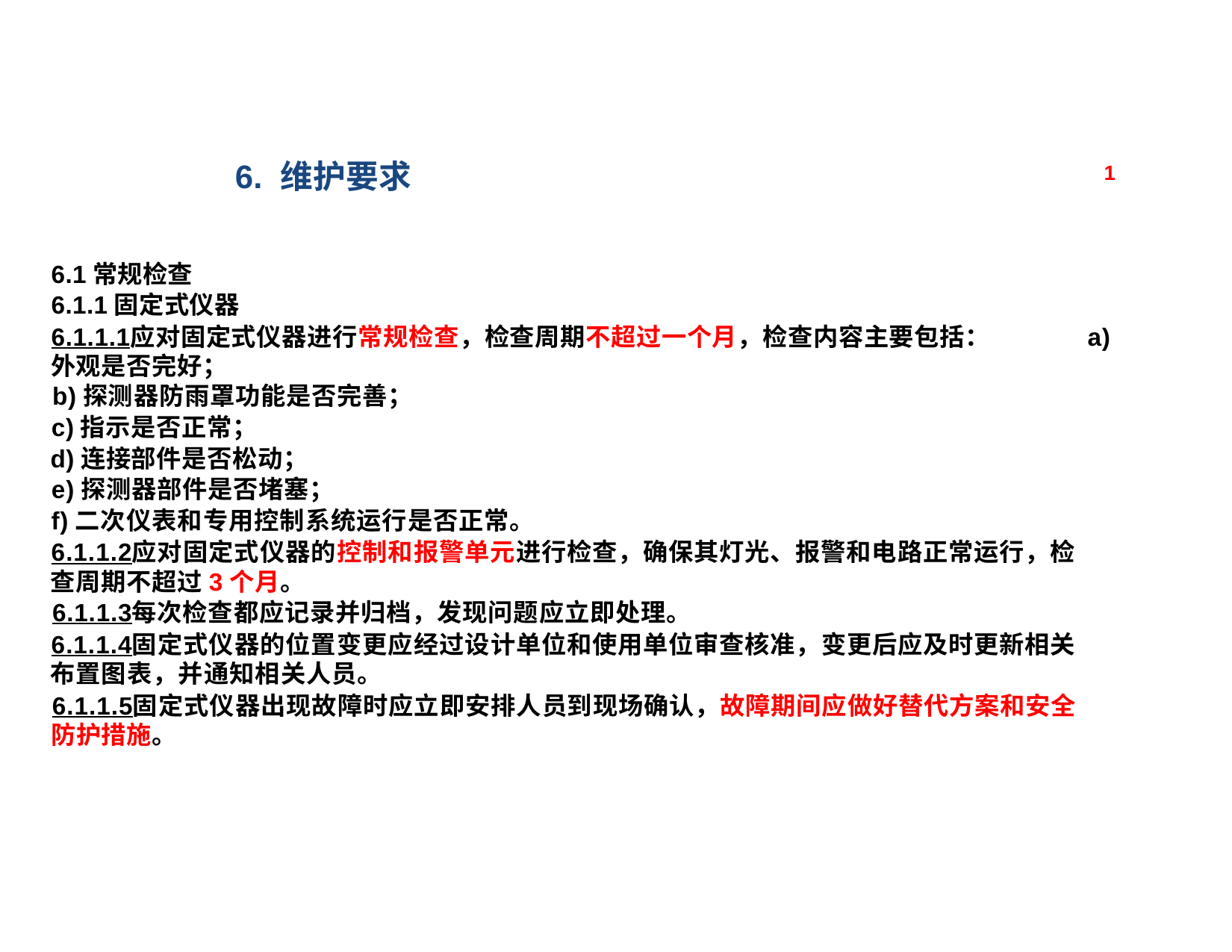

6. 维护要求                                                                                           1

6.1常规检查
6.1.1固定式仪器
6.1.1.1应对固定式仪器进行常规检查，检查周期不超过一个月，检查内容主要包括：               a)外观是否完好；
b)探测器防雨罩功能是否完善；
c)指示是否正常；
d)连接部件是否松动；
e)探测器部件是否堵塞；
f)二次仪表和专用控制系统运行是否正常。
6.1.1.2应对固定式仪器的控制和报警单元进行检查，确保其灯光、报警和电路正常运行，检     查周期不超过3个月。
6.1.1.3每次检查都应记录并归档，发现问题应立即处理。
6.1.1.4固定式仪器的位置变更应经过设计单位和使用单位审查核准，变更后应及时更新相关     布置图表，并通知相关人员。
6.1.1.5固定式仪器出现故障时应立即安排人员到现场确认，故障期间应做好替代方案和安全     防护措施。